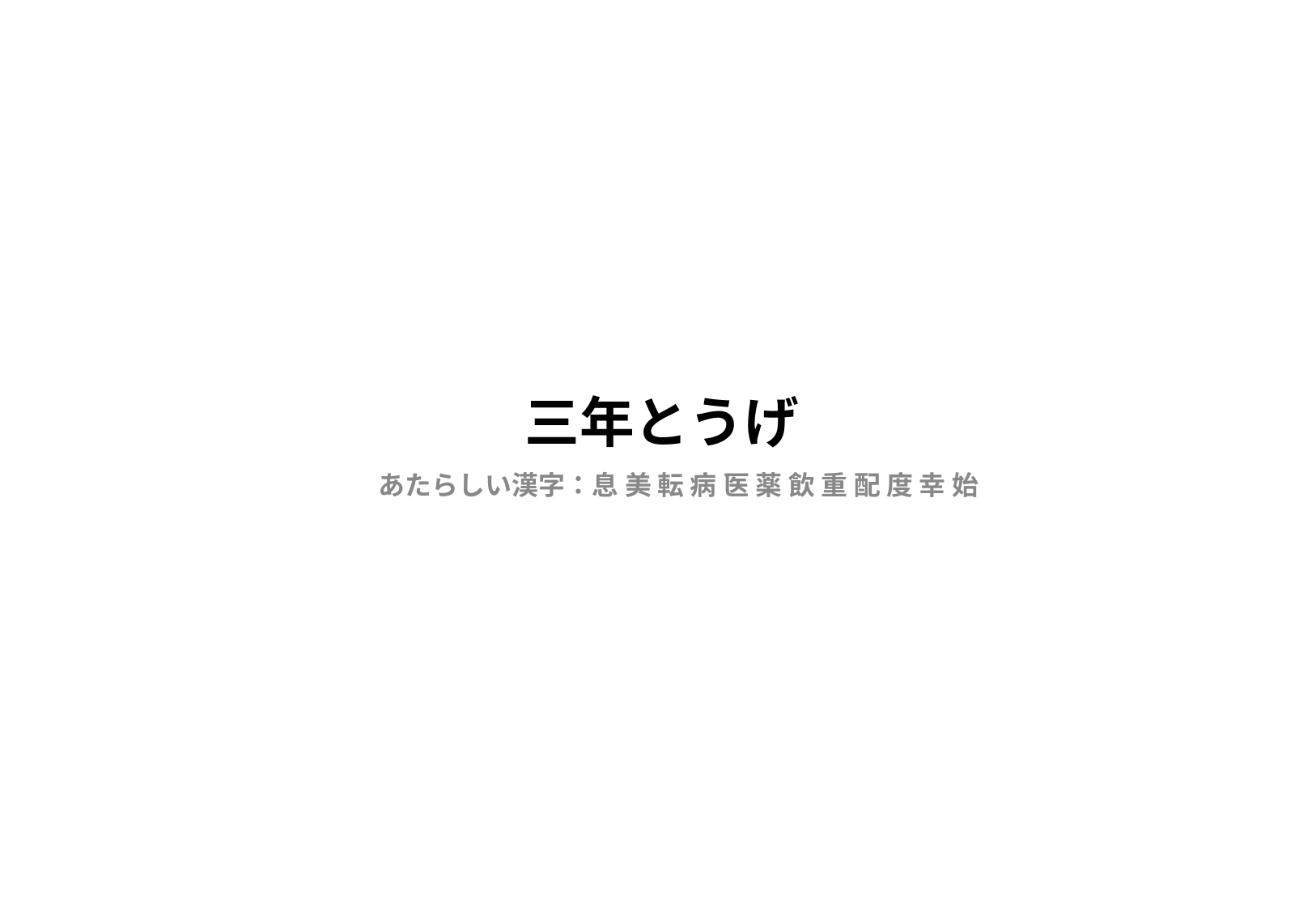

# 三年とうげ
あたらしい漢字：息 美 転 病 医 薬 飲 重 配 度 幸 始